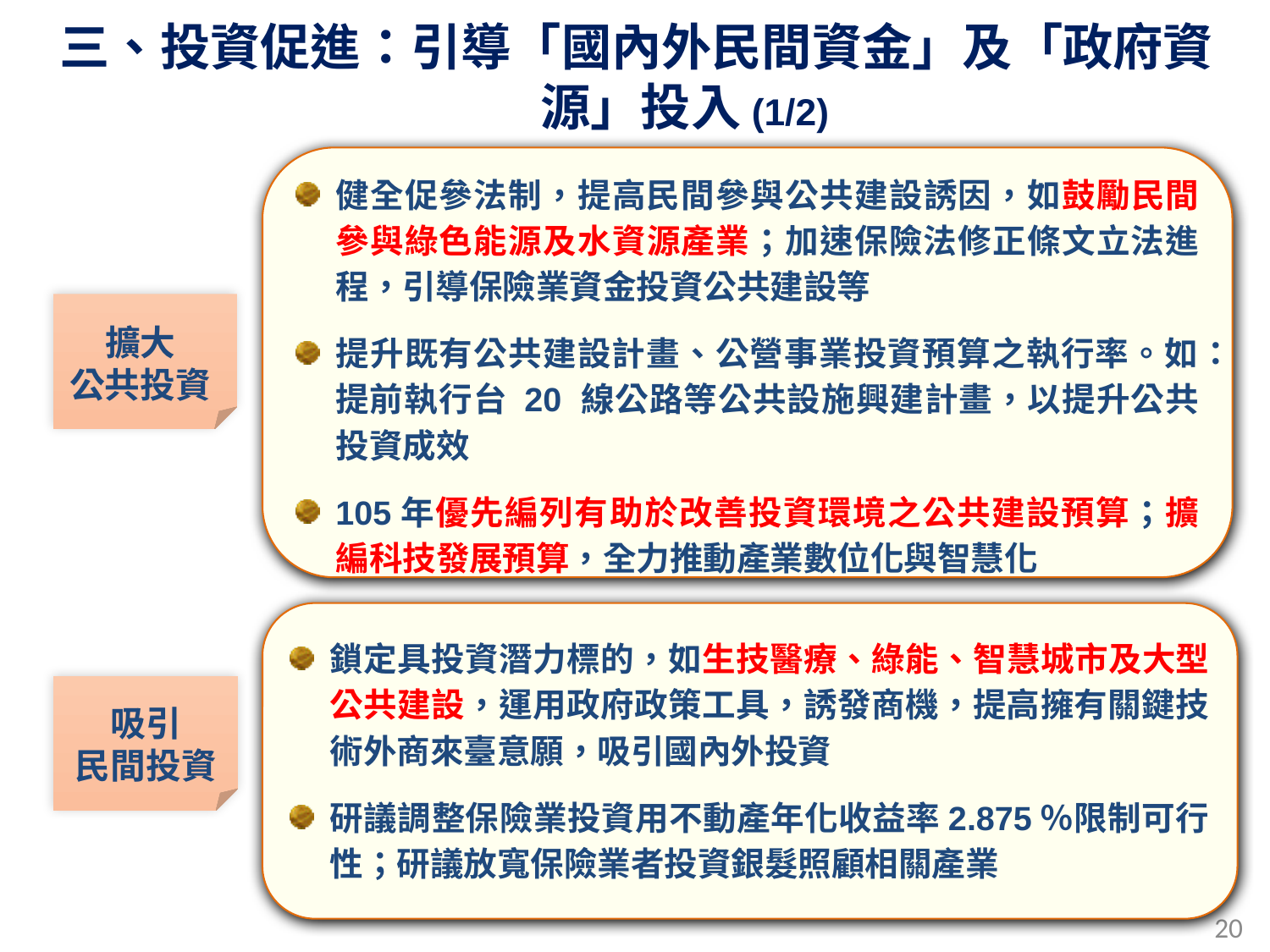

三、投資促進：引導「國內外民間資金」及「政府資源」投入(1/2)
健全促參法制，提高民間參與公共建設誘因，如鼓勵民間參與綠色能源及水資源產業；加速保險法修正條文立法進程，引導保險業資金投資公共建設等
提升既有公共建設計畫、公營事業投資預算之執行率。如：提前執行台 20 線公路等公共設施興建計畫，以提升公共投資成效
105年優先編列有助於改善投資環境之公共建設預算；擴編科技發展預算，全力推動產業數位化與智慧化

擴大
公共投資
鎖定具投資潛力標的，如生技醫療、綠能、智慧城市及大型公共建設，運用政府政策工具，誘發商機，提高擁有關鍵技術外商來臺意願，吸引國內外投資
研議調整保險業投資用不動產年化收益率2.875％限制可行性；研議放寬保險業者投資銀髮照顧相關產業

吸引
民間投資
20